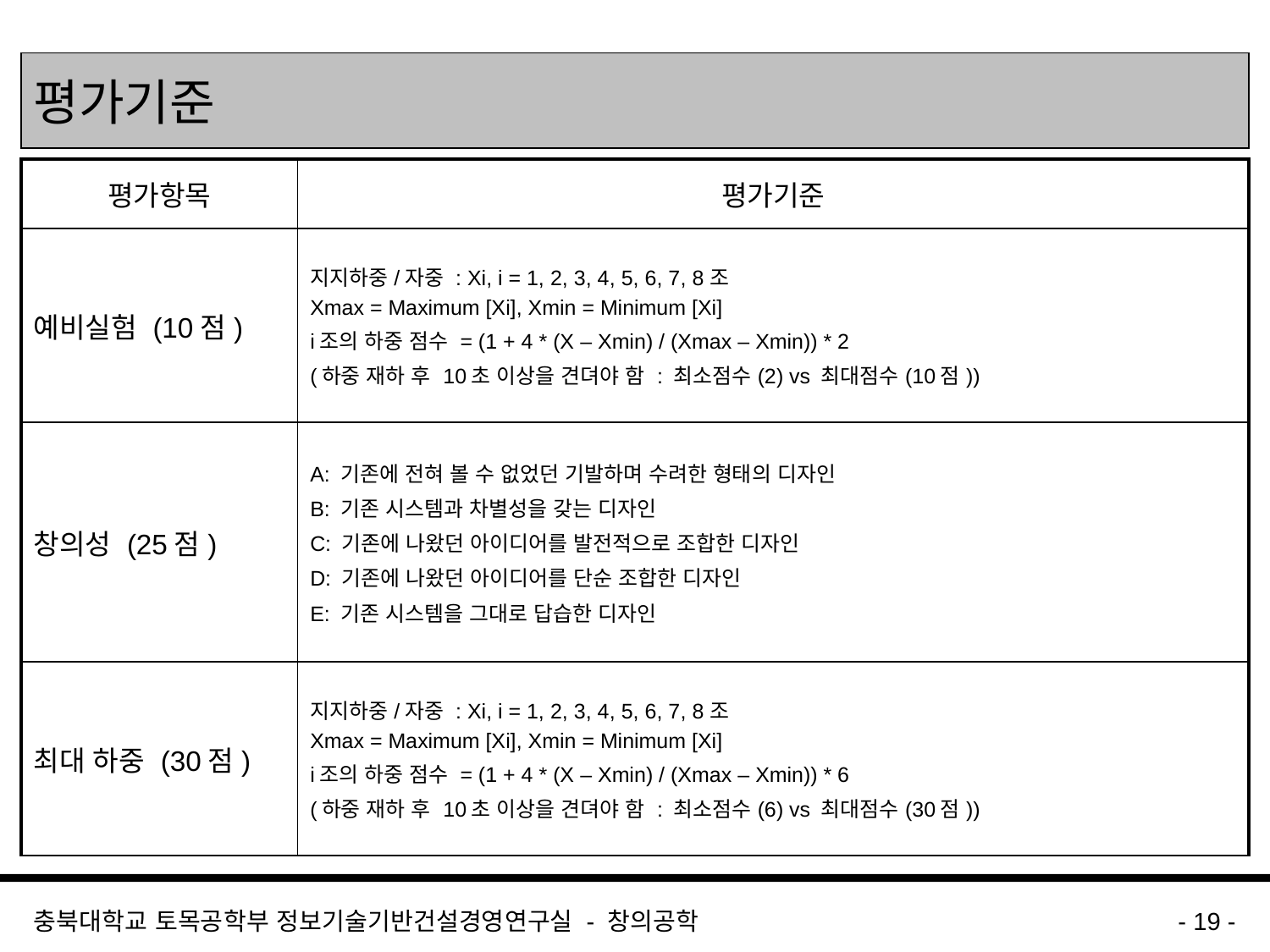

# 평가기준
| 평가항목 | 평가기준 |
| --- | --- |
| 예비실험 (10점) | 지지하중/자중 : Xi, i = 1, 2, 3, 4, 5, 6, 7, 8조 Xmax = Maximum [Xi], Xmin = Minimum [Xi] i조의 하중 점수 = (1 + 4 \* (X – Xmin) / (Xmax – Xmin)) \* 2 (하중 재하 후 10초 이상을 견뎌야 함 : 최소점수(2) vs 최대점수(10점)) |
| 창의성 (25점) | A: 기존에 전혀 볼 수 없었던 기발하며 수려한 형태의 디자인 B: 기존 시스템과 차별성을 갖는 디자인 C: 기존에 나왔던 아이디어를 발전적으로 조합한 디자인 D: 기존에 나왔던 아이디어를 단순 조합한 디자인 E: 기존 시스템을 그대로 답습한 디자인 |
| 최대 하중 (30점) | 지지하중/자중 : Xi, i = 1, 2, 3, 4, 5, 6, 7, 8조 Xmax = Maximum [Xi], Xmin = Minimum [Xi] i조의 하중 점수 = (1 + 4 \* (X – Xmin) / (Xmax – Xmin)) \* 6 (하중 재하 후 10초 이상을 견뎌야 함 : 최소점수(6) vs 최대점수(30점)) |
충북대학교 토목공학부 정보기술기반건설경영연구실 - 창의공학
- 19 -